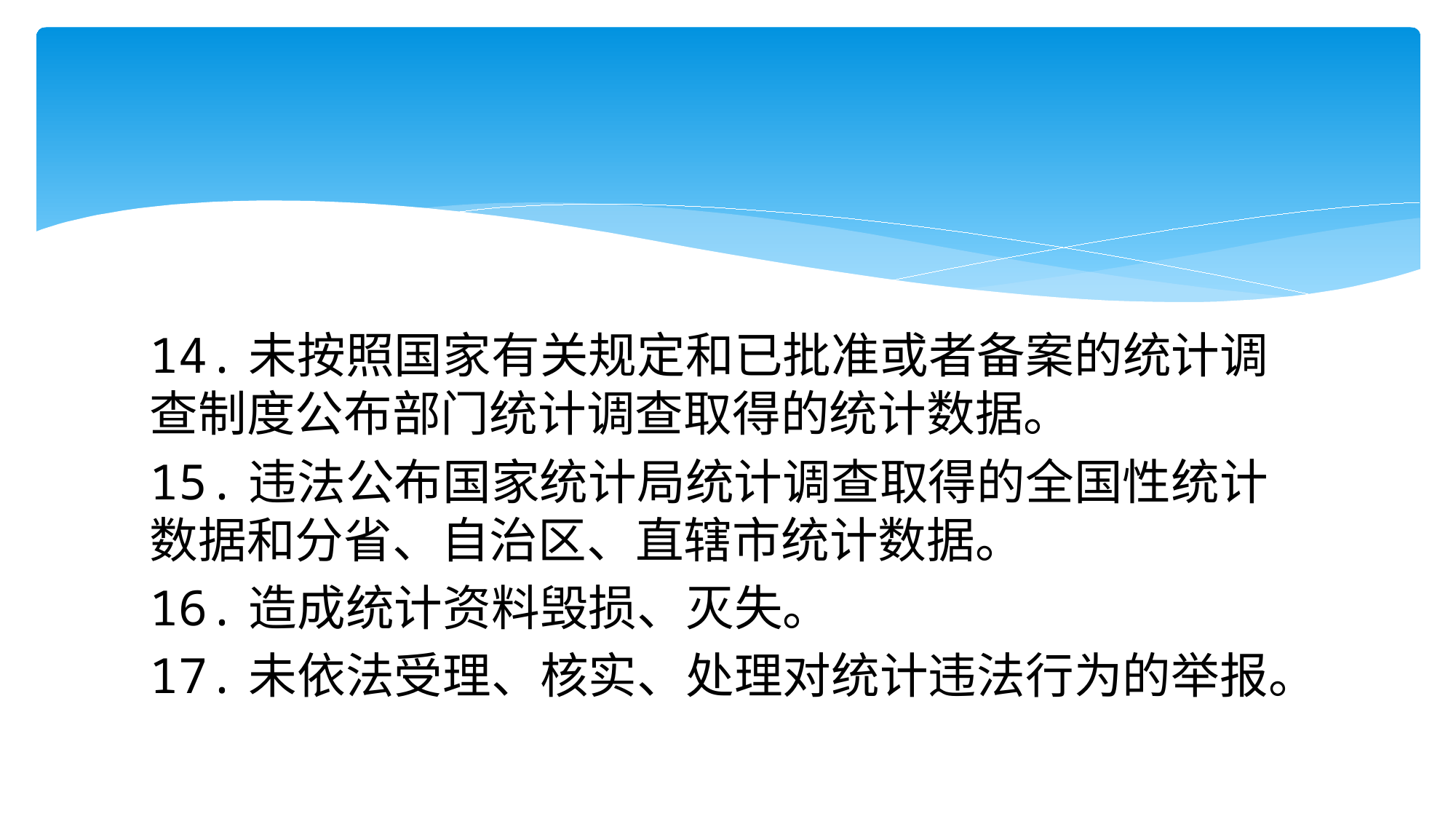

14.未按照国家有关规定和已批准或者备案的统计调查制度公布部门统计调查取得的统计数据。
15.违法公布国家统计局统计调查取得的全国性统计数据和分省、自治区、直辖市统计数据。
16.造成统计资料毁损、灭失。
17.未依法受理、核实、处理对统计违法行为的举报。